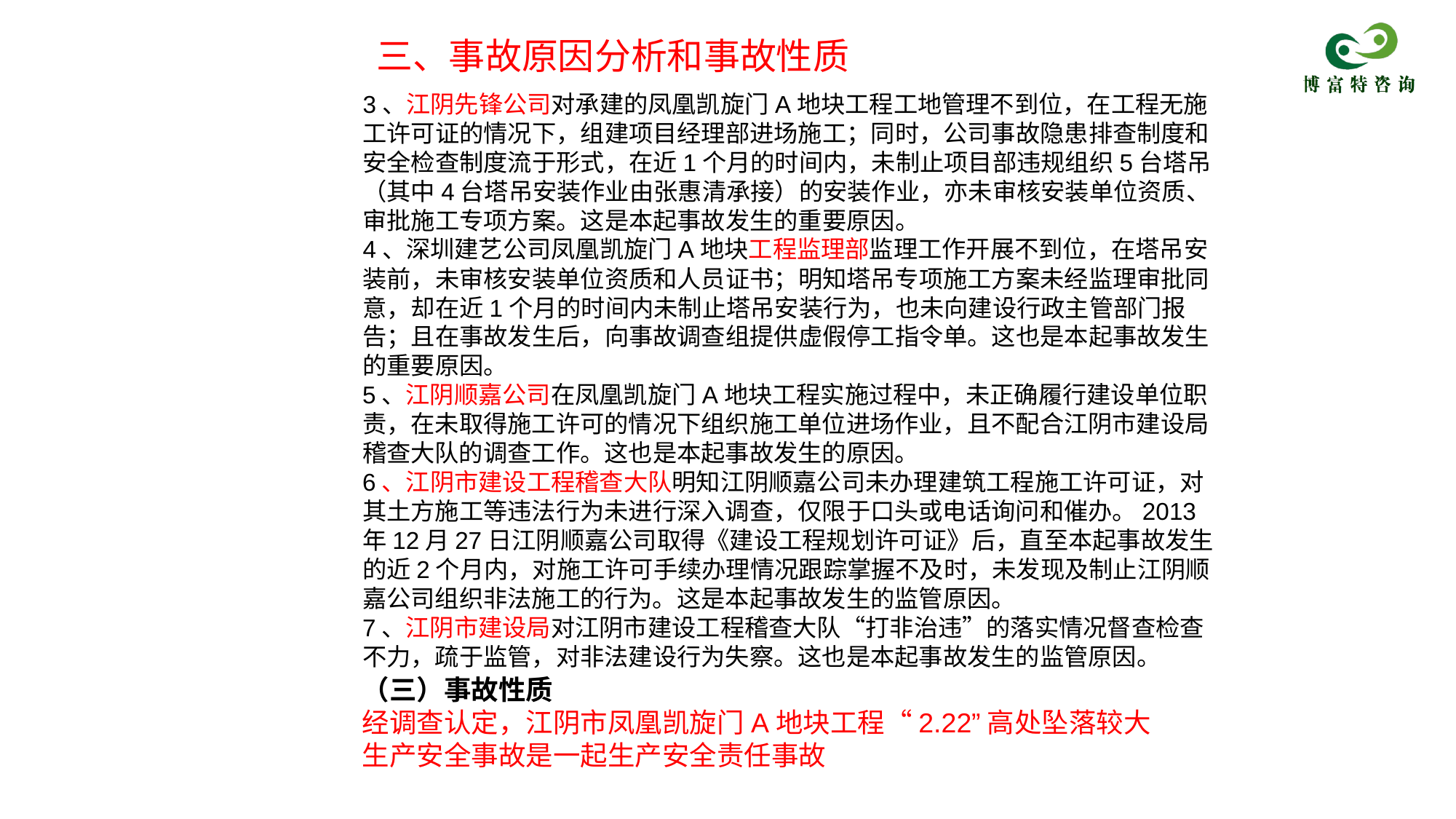

三、事故原因分析和事故性质
3、江阴先锋公司对承建的凤凰凯旋门A地块工程工地管理不到位，在工程无施工许可证的情况下，组建项目经理部进场施工；同时，公司事故隐患排查制度和安全检查制度流于形式，在近1个月的时间内，未制止项目部违规组织5台塔吊（其中4台塔吊安装作业由张惠清承接）的安装作业，亦未审核安装单位资质、审批施工专项方案。这是本起事故发生的重要原因。
4、深圳建艺公司凤凰凯旋门A地块工程监理部监理工作开展不到位，在塔吊安装前，未审核安装单位资质和人员证书；明知塔吊专项施工方案未经监理审批同意，却在近1个月的时间内未制止塔吊安装行为，也未向建设行政主管部门报告；且在事故发生后，向事故调查组提供虚假停工指令单。这也是本起事故发生的重要原因。
5、江阴顺嘉公司在凤凰凯旋门A地块工程实施过程中，未正确履行建设单位职责，在未取得施工许可的情况下组织施工单位进场作业，且不配合江阴市建设局稽查大队的调查工作。这也是本起事故发生的原因。
6、江阴市建设工程稽查大队明知江阴顺嘉公司未办理建筑工程施工许可证，对其土方施工等违法行为未进行深入调查，仅限于口头或电话询问和催办。2013年12月27日江阴顺嘉公司取得《建设工程规划许可证》后，直至本起事故发生的近2个月内，对施工许可手续办理情况跟踪掌握不及时，未发现及制止江阴顺嘉公司组织非法施工的行为。这是本起事故发生的监管原因。
7、江阴市建设局对江阴市建设工程稽查大队“打非治违”的落实情况督查检查不力，疏于监管，对非法建设行为失察。这也是本起事故发生的监管原因。
（三）事故性质
经调查认定，江阴市凤凰凯旋门A地块工程“2.22”高处坠落较大生产安全事故是一起生产安全责任事故